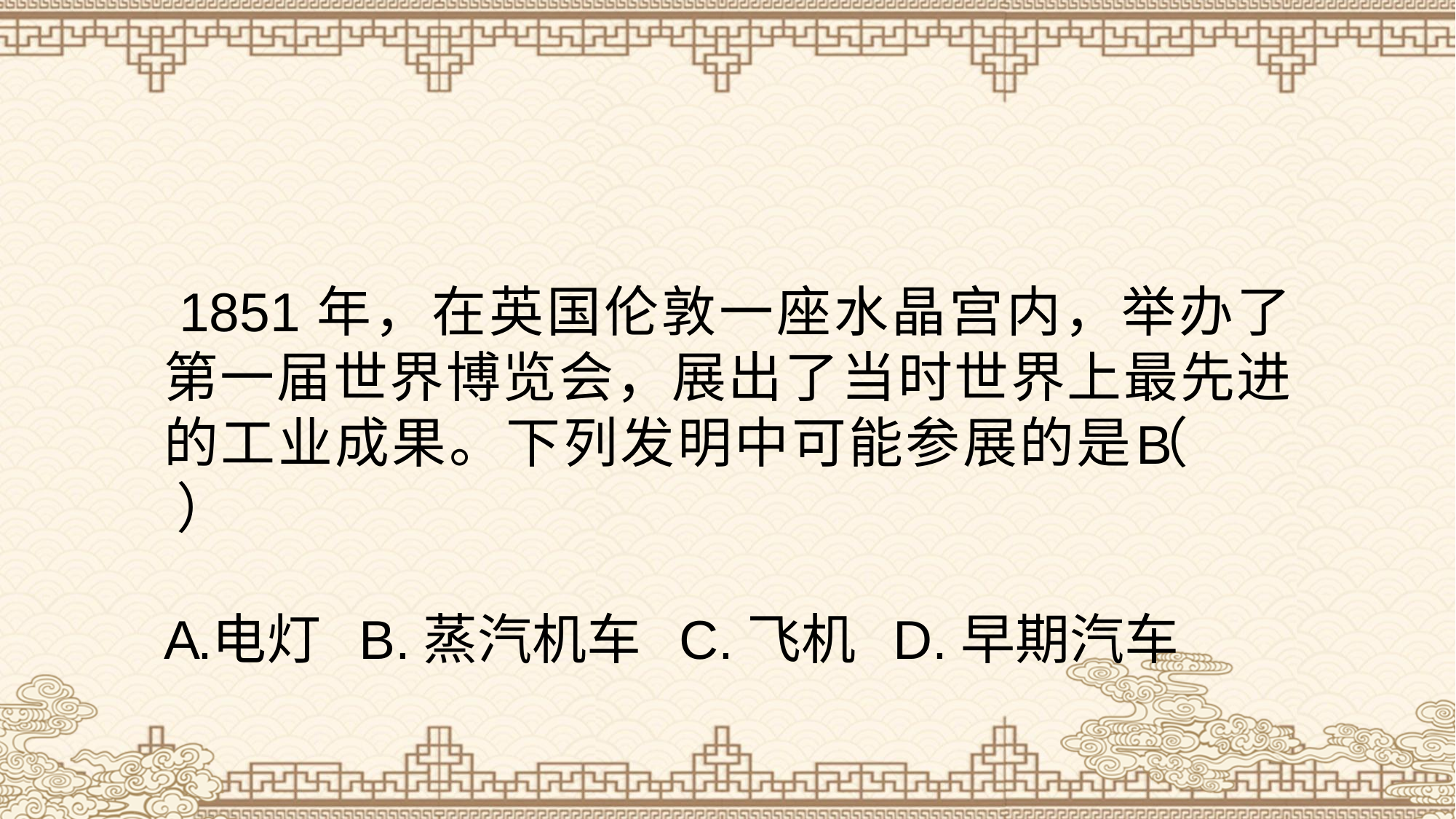

1851年，在英国伦敦一座水晶宫内，举办了第一届世界博览会，展出了当时世界上最先进的工业成果。下列发明中可能参展的是（        ）

电灯  B.蒸汽机车  C.飞机  D.早期汽车
B